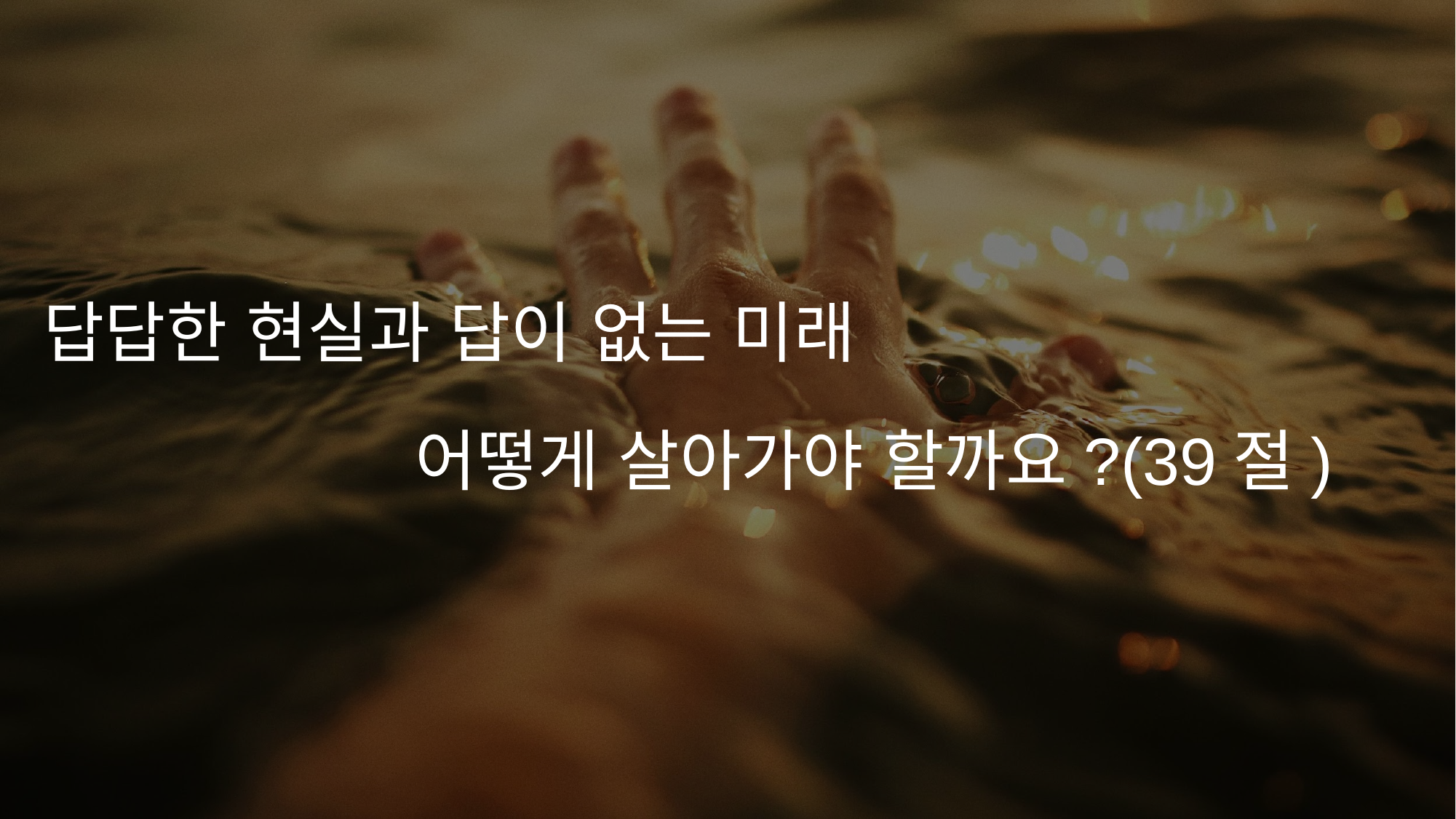

답답한 현실과 답이 없는 미래
                   어떻게 살아가야 할까요?(39절)